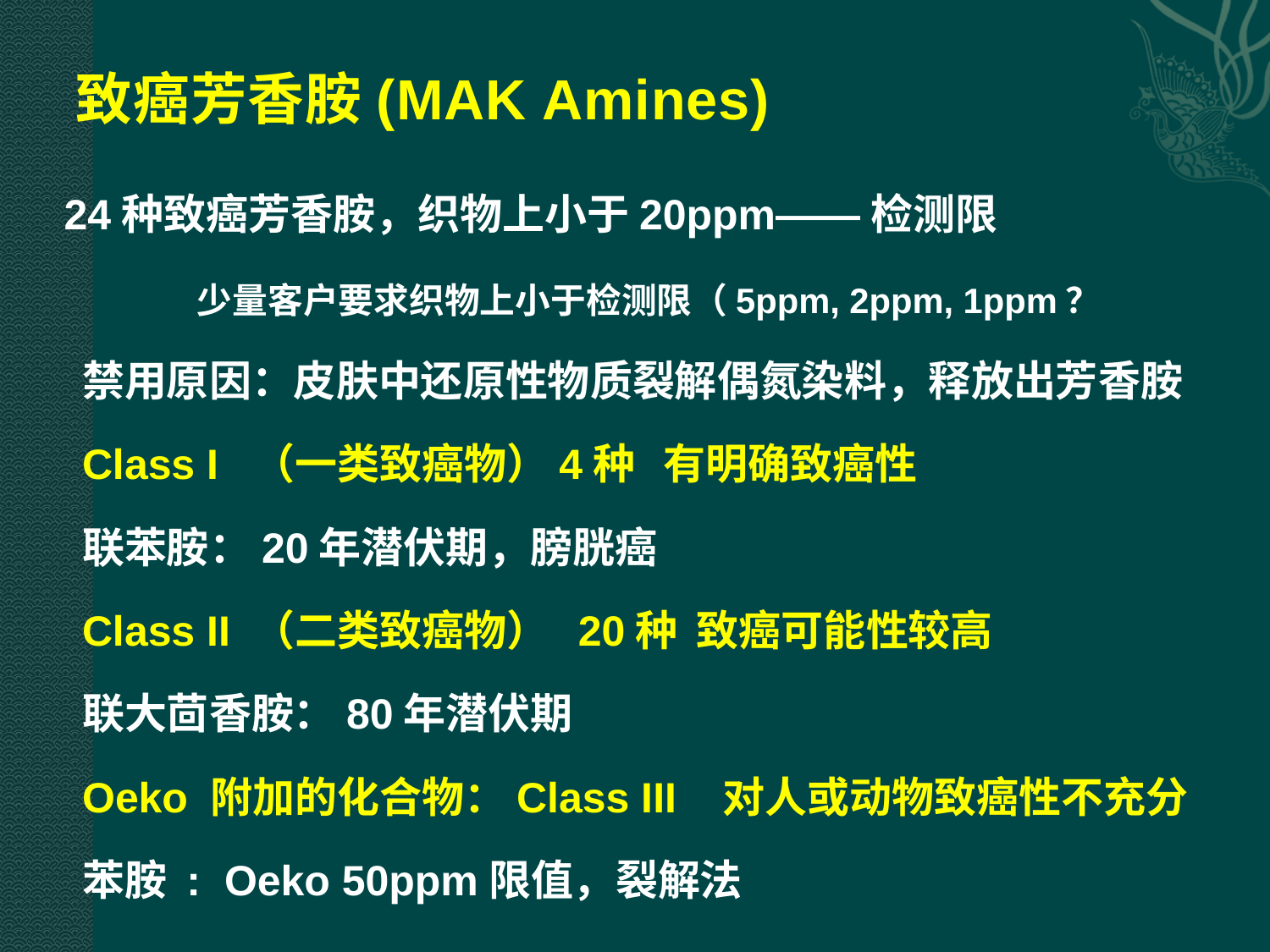

# 致癌芳香胺(MAK Amines)
  24种致癌芳香胺，织物上小于20ppm——检测限
           少量客户要求织物上小于检测限（5ppm, 2ppm, 1ppm？
禁用原因：皮肤中还原性物质裂解偶氮染料，释放出芳香胺
Class I  （一类致癌物）4种   有明确致癌性
联苯胺：20年潜伏期，膀胱癌
Class II （二类致癌物）  20种  致癌可能性较高
联大茴香胺：80年潜伏期
Oeko 附加的化合物：Class III   对人或动物致癌性不充分
苯胺 :  Oeko 50ppm限值，裂解法